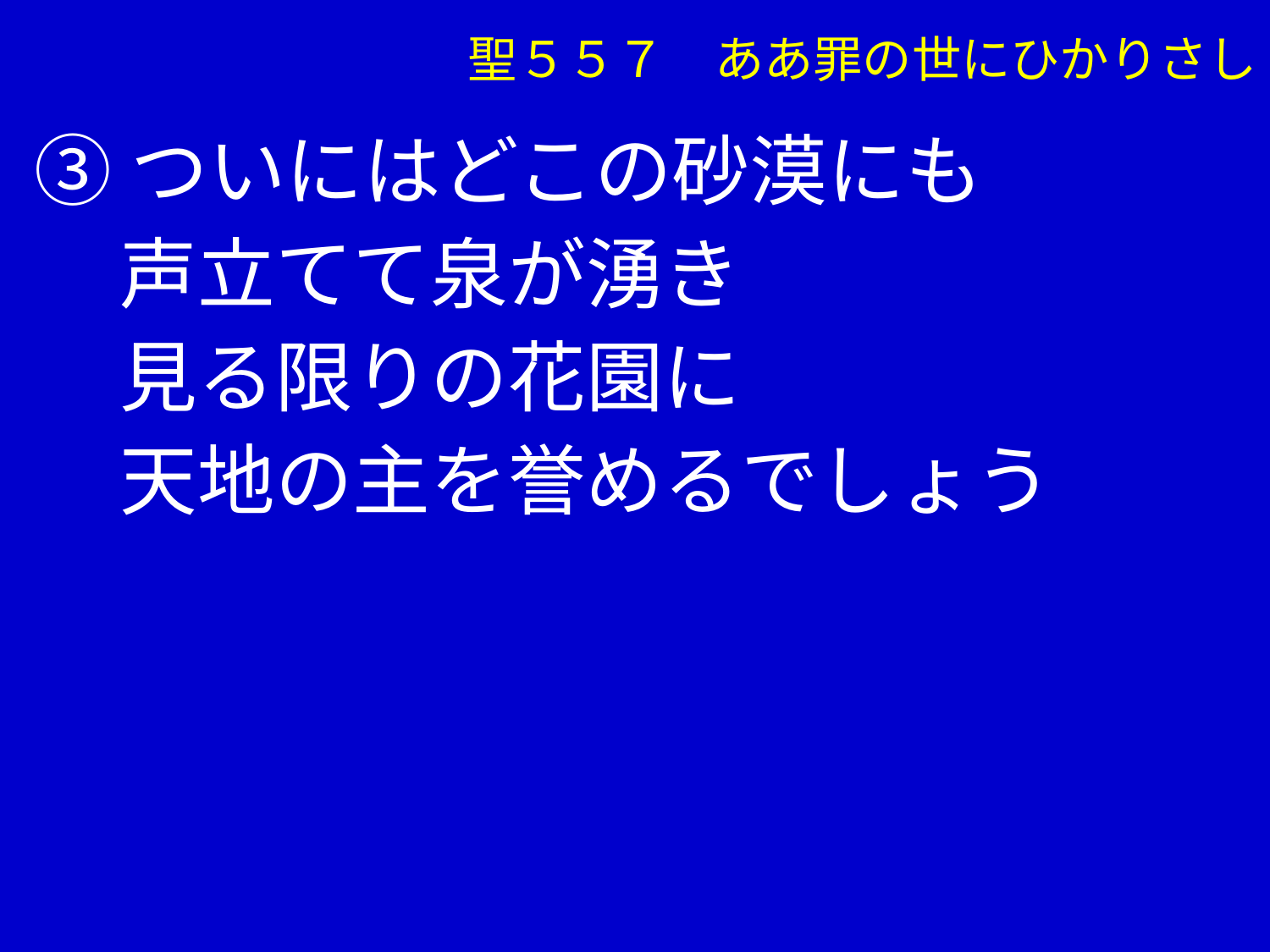

③ついにはどこの砂漠にも
　 声立てて泉が湧き
　 見る限りの花園に
　 天地の主を誉めるでしょう

聖５５７　ああ罪の世にひかりさし